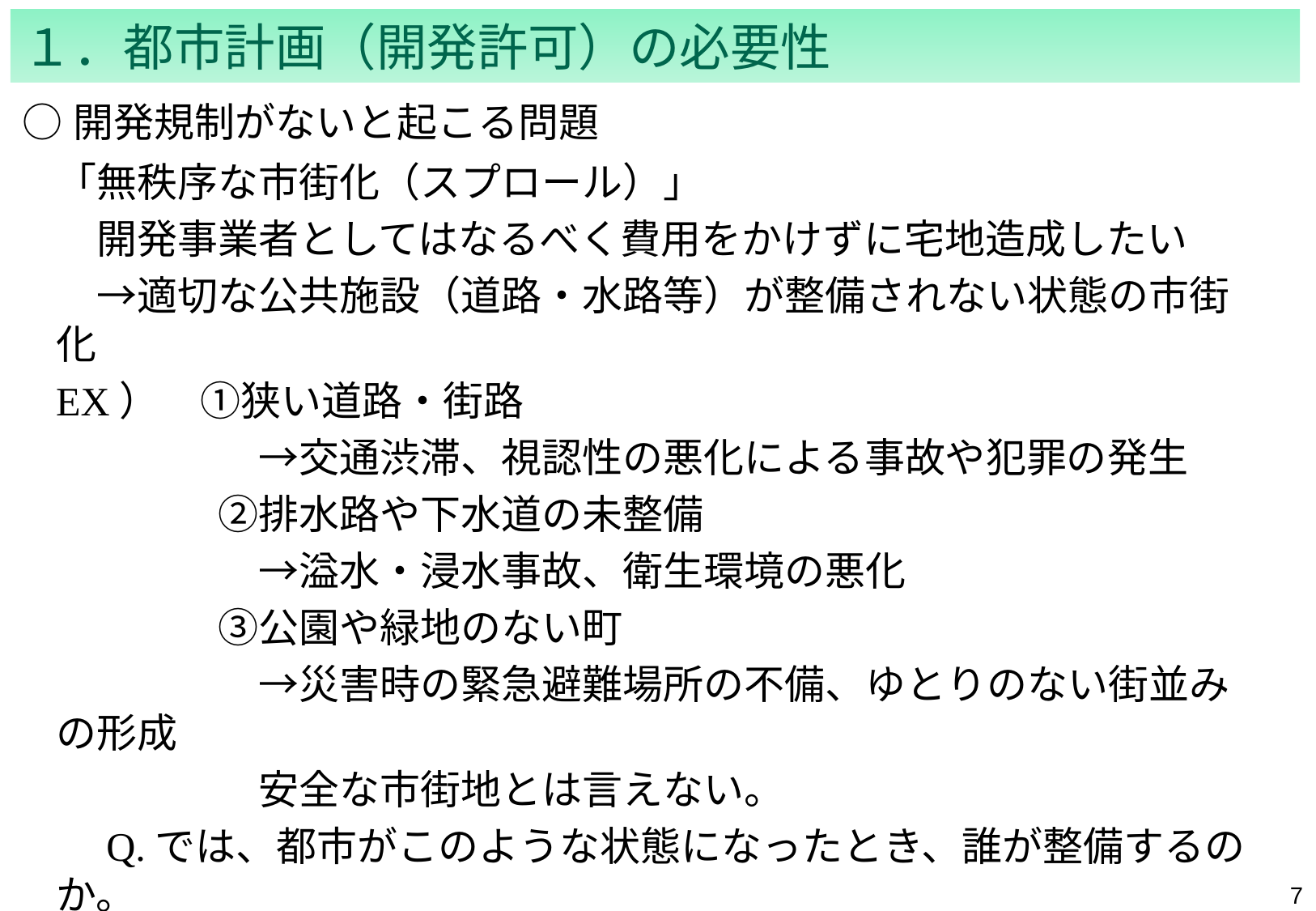

１．都市計画（開発許可）の必要性
# ○開発規制がないと起こる問題
「無秩序な市街化（スプロール）」
　開発事業者としてはなるべく費用をかけずに宅地造成したい
　→適切な公共施設（道路・水路等）が整備されない状態の市街化
EX）　①狭い道路・街路
　　　　　→交通渋滞、視認性の悪化による事故や犯罪の発生
　　　　②排水路や下水道の未整備
　　　　　→溢水・浸水事故、衛生環境の悪化
　　　　③公園や緑地のない町
　　　　　→災害時の緊急避難場所の不備、ゆとりのない街並みの形成
　　　　　安全な市街地とは言えない。
　Q.では、都市がこのような状態になったとき、誰が整備するのか。
　A.行政。

7